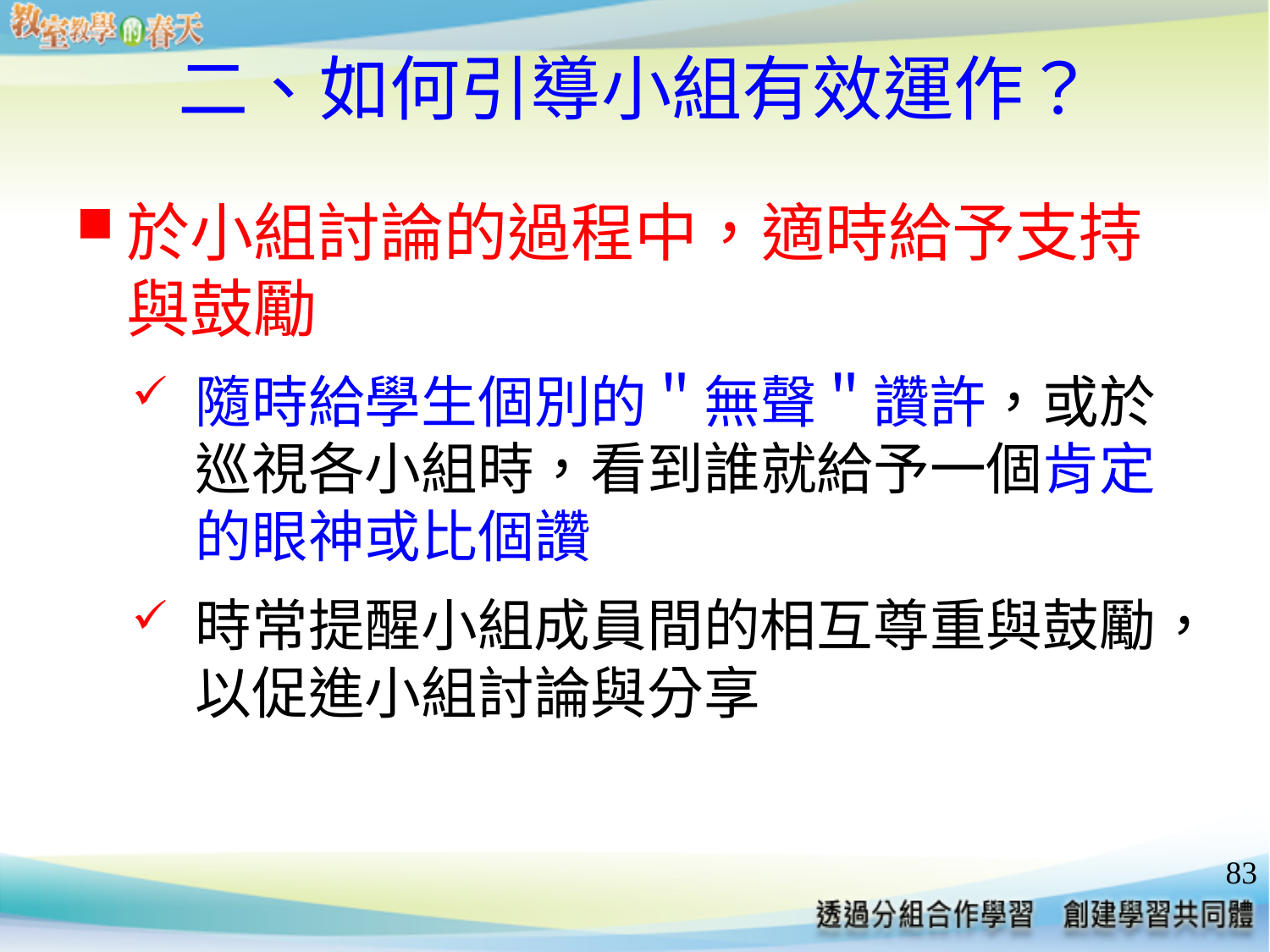

# 二、如何引導小組有效運作？
於小組討論的過程中，適時給予支持與鼓勵
隨時給學生個別的＂無聲＂讚許，或於巡視各小組時，看到誰就給予一個肯定的眼神或比個讚
時常提醒小組成員間的相互尊重與鼓勵，以促進小組討論與分享
83